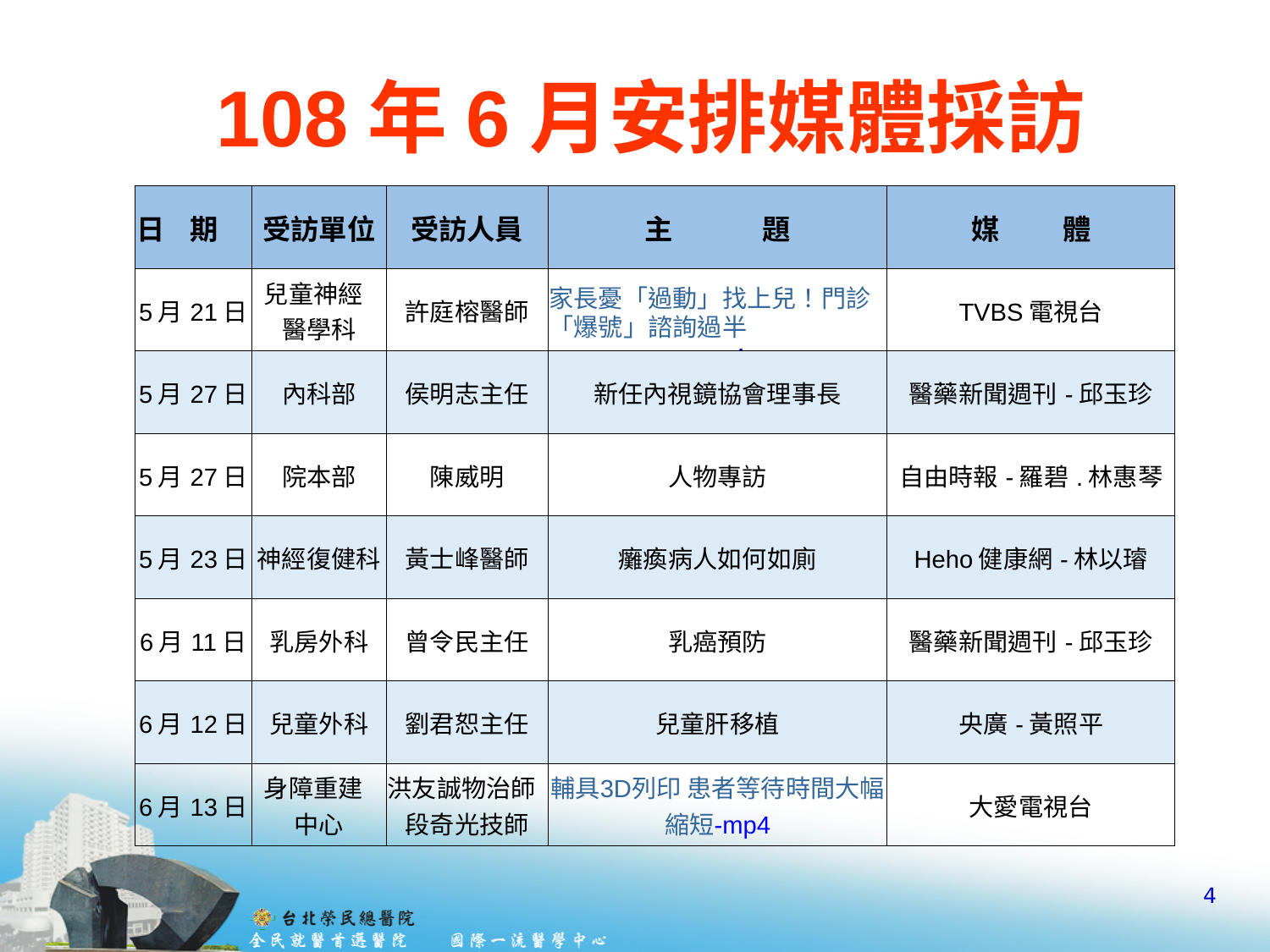

# 108年6月安排媒體採訪
| 日 期 | 受訪單位 | 受訪人員 | 主 題 | 媒 體 |
| --- | --- | --- | --- | --- |
| 5月21日 | 兒童神經 醫學科 | 許庭榕醫師 | 家長憂「過動」找上兒！門診「爆號」諮詢過半-mp4 | TVBS電視台 |
| 5月27日 | 內科部 | 侯明志主任 | 新任內視鏡協會理事長 | 醫藥新聞週刊-邱玉珍 |
| 5月27日 | 院本部 | 陳威明 | 人物專訪 | 自由時報-羅碧.林惠琴 |
| 5月23日 | 神經復健科 | 黃士峰醫師 | 癱瘓病人如何如廁 | Heho健康網-林以璿 |
| 6月11日 | 乳房外科 | 曾令民主任 | 乳癌預防 | 醫藥新聞週刊-邱玉珍 |
| 6月12日 | 兒童外科 | 劉君恕主任 | 兒童肝移植 | 央廣-黃照平 |
| 6月13日 | 身障重建 中心 | 洪友誠物治師 段奇光技師 | 輔具3D列印 患者等待時間大幅縮短-mp4 | 大愛電視台 |
4